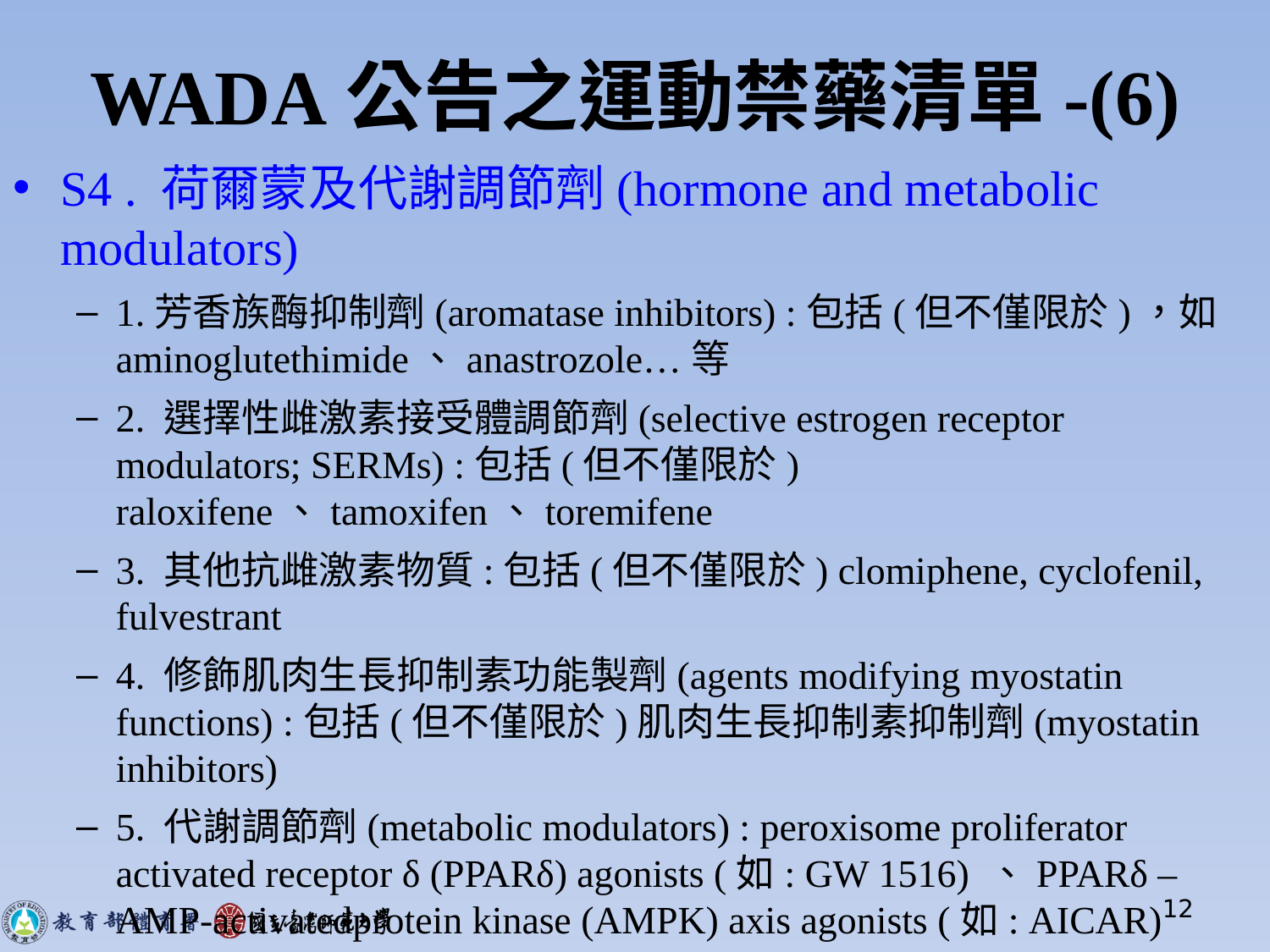

# WADA公告之運動禁藥清單-(6)
S4 . 荷爾蒙及代謝調節劑(hormone and metabolic modulators)
1.芳香族酶抑制劑(aromatase inhibitors) :包括(但不僅限於)，如aminoglutethimide、anastrozole…等
2. 選擇性雌激素接受體調節劑(selective estrogen receptor modulators; SERMs) :包括(但不僅限於) raloxifene、tamoxifen、toremifene
3. 其他抗雌激素物質:包括(但不僅限於) clomiphene, cyclofenil, fulvestrant
4. 修飾肌肉生長抑制素功能製劑(agents modifying myostatin functions) :包括(但不僅限於)肌肉生長抑制素抑制劑(myostatin inhibitors)
5. 代謝調節劑(metabolic modulators) : peroxisome proliferator activated receptor δ (PPARδ) agonists (如: GW 1516) 、PPARδ –AMP-activatedprotein kinase (AMPK) axis agonists (如: AICAR)
12